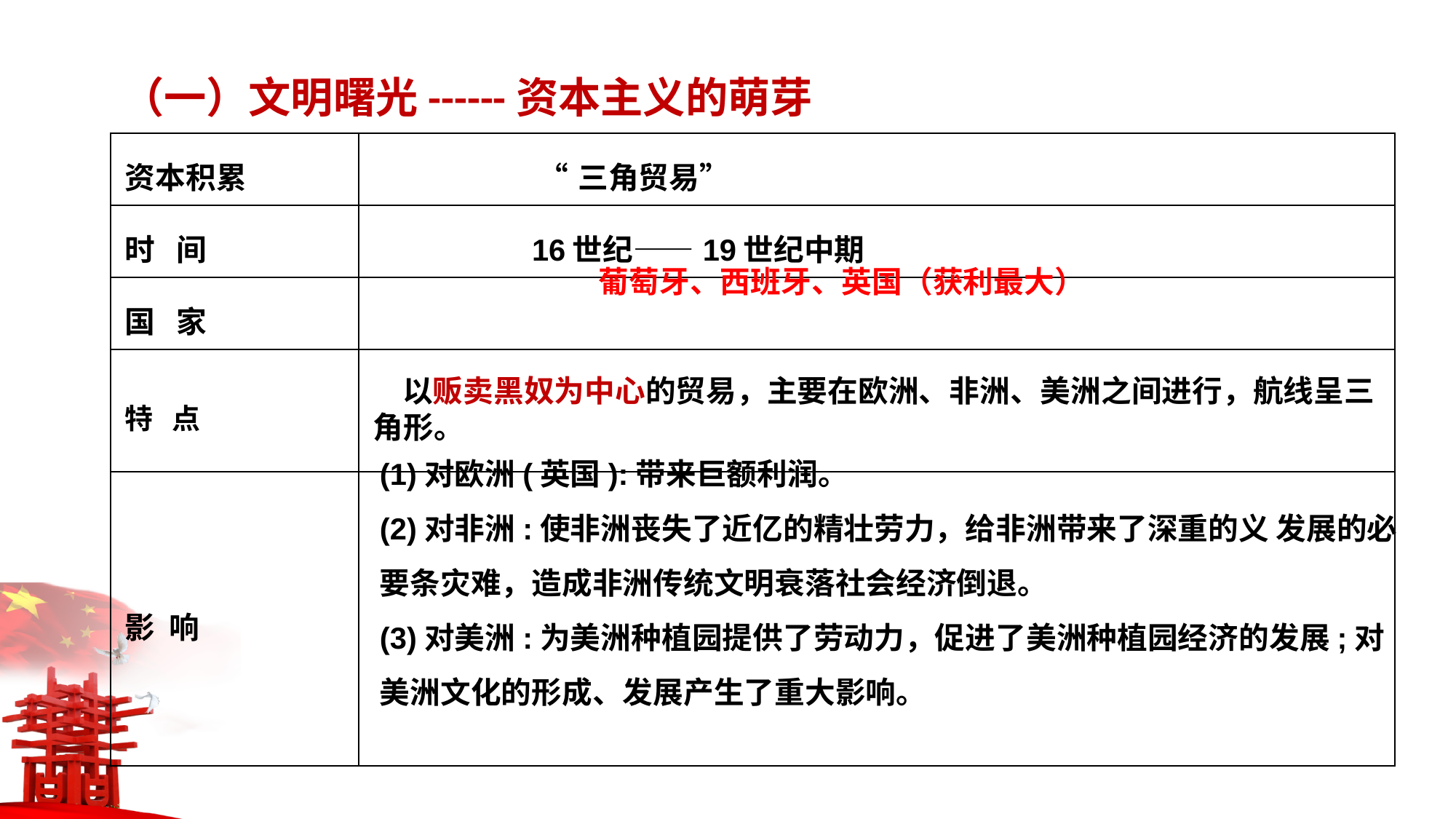

（一）文明曙光------资本主义的萌芽

| 资本积累 | “三角贸易” |
| --- | --- |
| 时 间 | 16世纪——19世纪中期 |
| 国 家 |  |
| 特 点 | 以贩卖黑奴为中心的贸易，主要在欧洲、非洲、美洲之间进行，航线呈三角形。 |
| 影 响 |  |
葡萄牙、西班牙、英国（获利最大）
(1)对欧洲(英国):带来巨额利润。
(2)对非洲:使非洲丧失了近亿的精壮劳力，给非洲带来了深重的义 发展的必要条灾难，造成非洲传统文明衰落社会经济倒退。
(3)对美洲:为美洲种植园提供了劳动力，促进了美洲种植园经济的发展;对美洲文化的形成、发展产生了重大影响。